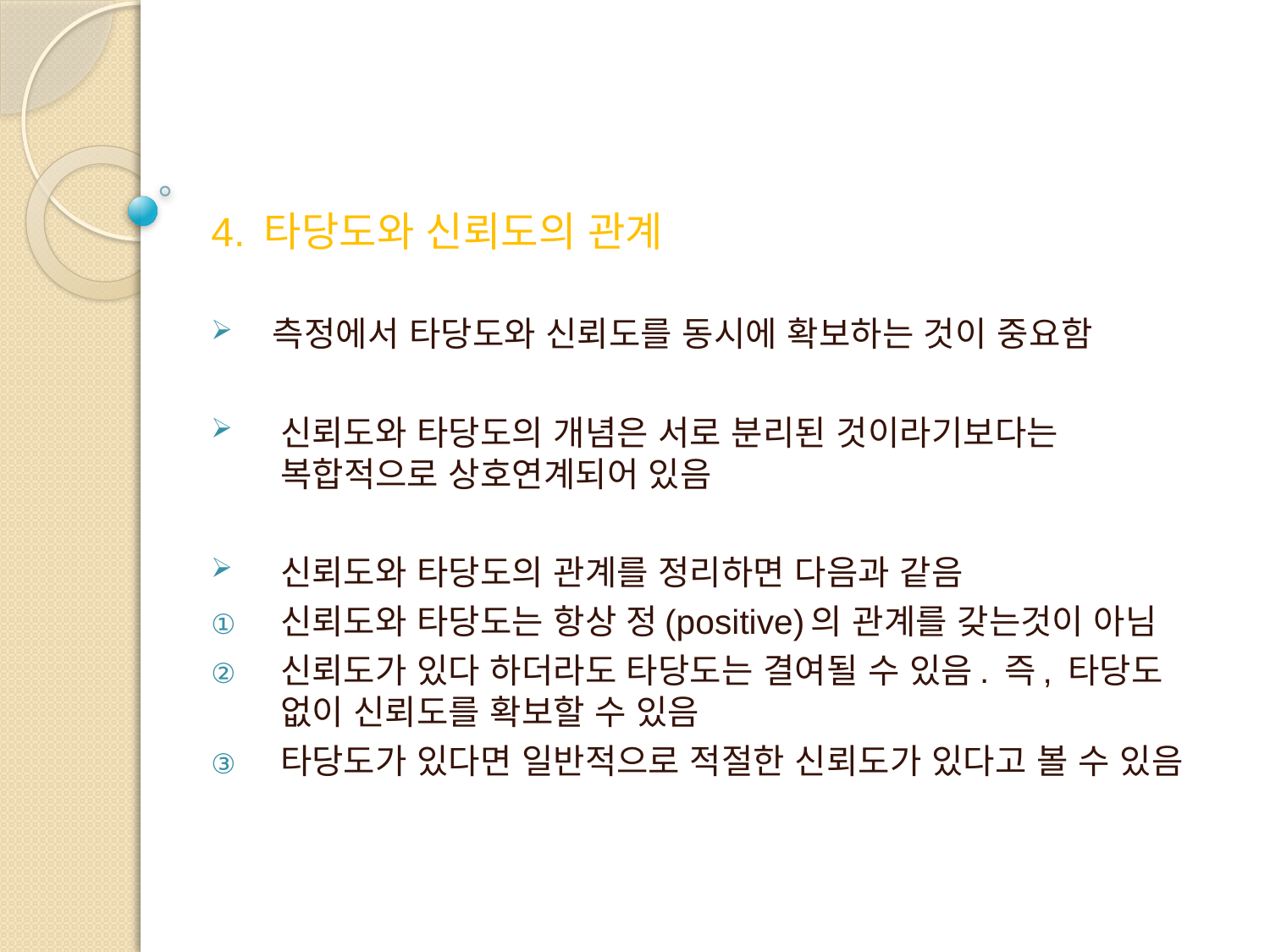

4. 타당도와 신뢰도의 관계

측정에서 타당도와 신뢰도를 동시에 확보하는 것이 중요함

신뢰도와 타당도의 개념은 서로 분리된 것이라기보다는 복합적으로 상호연계되어 있음

신뢰도와 타당도의 관계를 정리하면 다음과 같음
신뢰도와 타당도는 항상 정(positive)의 관계를 갖는것이 아님
신뢰도가 있다 하더라도 타당도는 결여될 수 있음. 즉, 타당도 없이 신뢰도를 확보할 수 있음
타당도가 있다면 일반적으로 적절한 신뢰도가 있다고 볼 수 있음